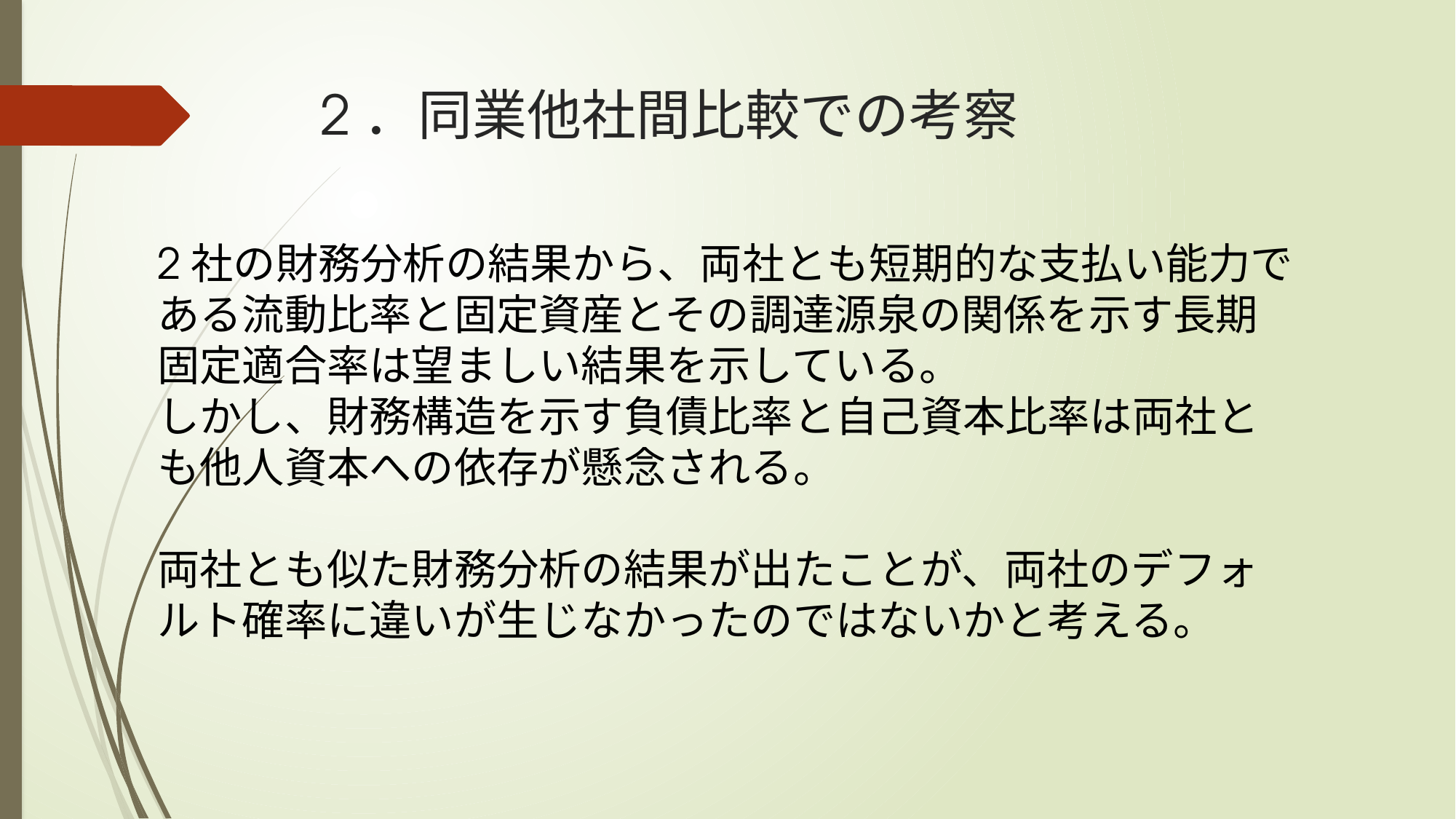

# 2．同業他社間比較での考察
2社の財務分析の結果から、両社とも短期的な支払い能力である流動比率と固定資産とその調達源泉の関係を示す長期固定適合率は望ましい結果を示している。
しかし、財務構造を示す負債比率と自己資本比率は両社とも他人資本への依存が懸念される。

両社とも似た財務分析の結果が出たことが、両社のデフォルト確率に違いが生じなかったのではないかと考える。